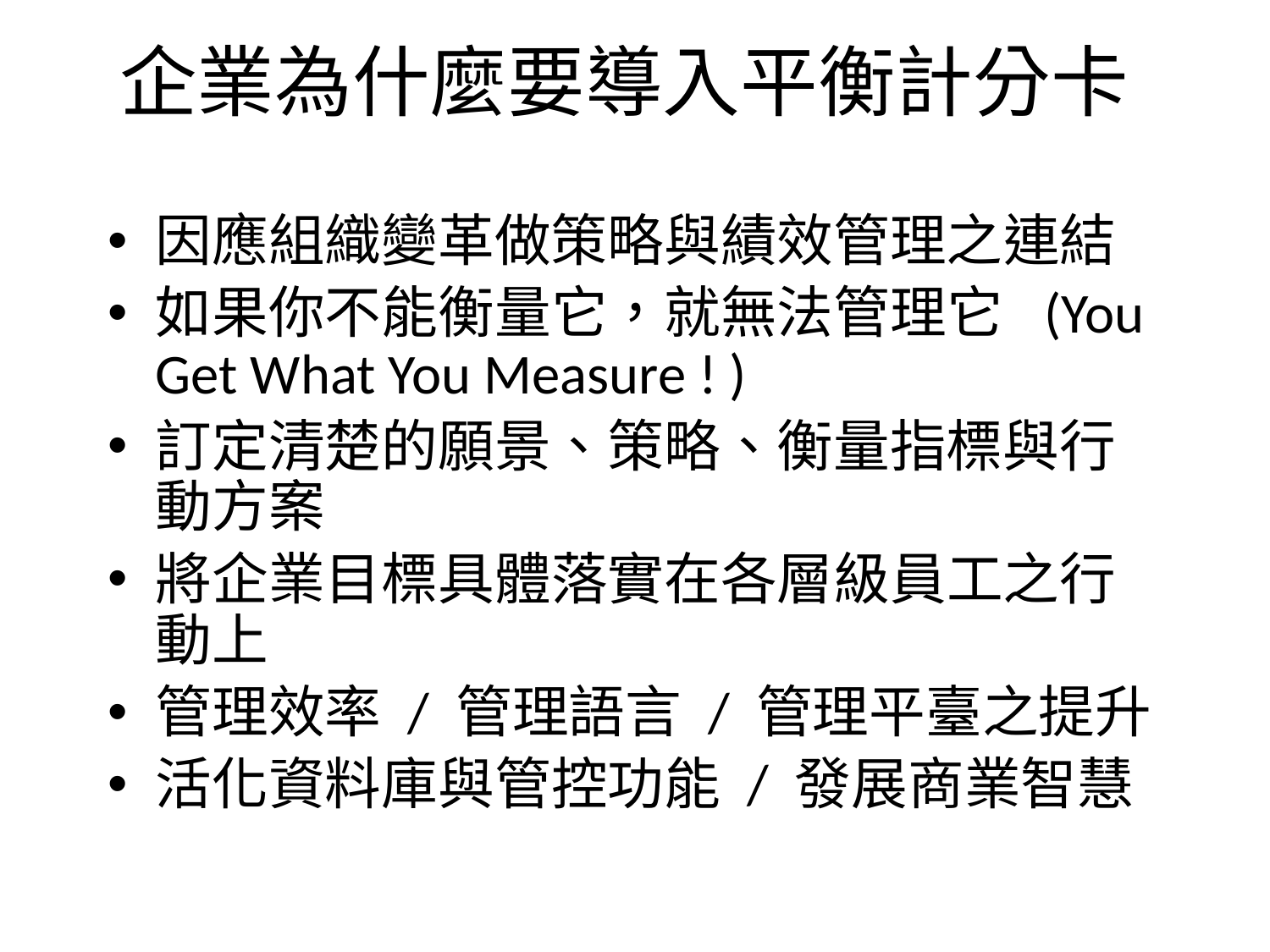

# 企業為什麼要導入平衡計分卡
因應組織變革做策略與績效管理之連結
如果你不能衡量它，就無法管理它 	(You Get What You Measure ! )
訂定清楚的願景、策略、衡量指標與行動方案
將企業目標具體落實在各層級員工之行動上
管理效率 / 管理語言 / 管理平臺之提升
活化資料庫與管控功能 / 發展商業智慧